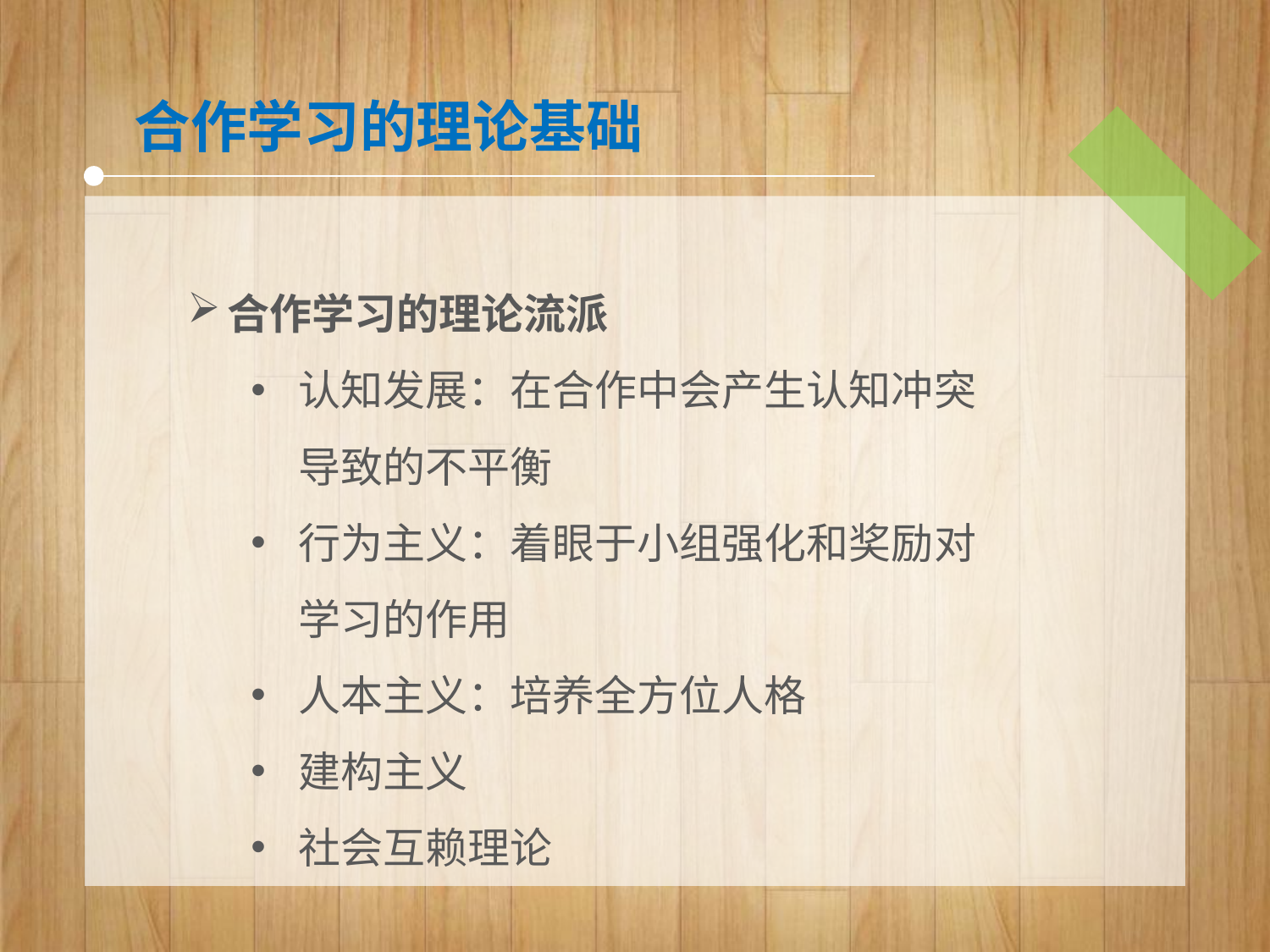

合作学习的理论基础

合作学习的理论流派
认知发展：在合作中会产生认知冲突导致的不平衡
行为主义：着眼于小组强化和奖励对学习的作用
人本主义：培养全方位人格
建构主义
社会互赖理论